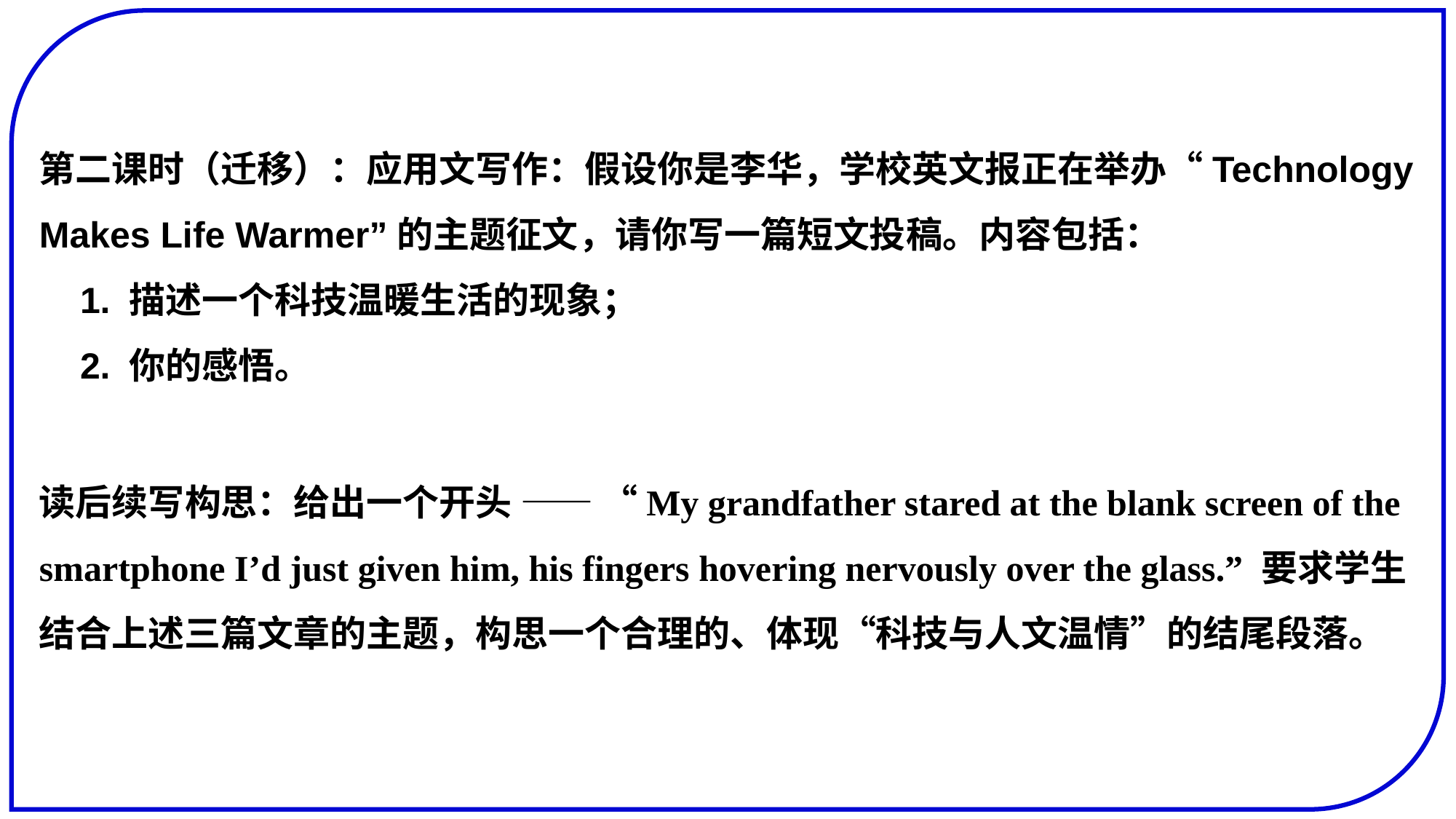

第二课时（迁移）：应用文写作：假设你是李华，学校英文报正在举办“Technology Makes Life Warmer”的主题征文，请你写一篇短文投稿。内容包括：
    1. 描述一个科技温暖生活的现象；
    2. 你的感悟。
读后续写构思：给出一个开头 —— “My grandfather stared at the blank screen of the smartphone I’d just given him, his fingers hovering nervously over the glass.” 要求学生结合上述三篇文章的主题，构思一个合理的、体现“科技与人文温情”的结尾段落。